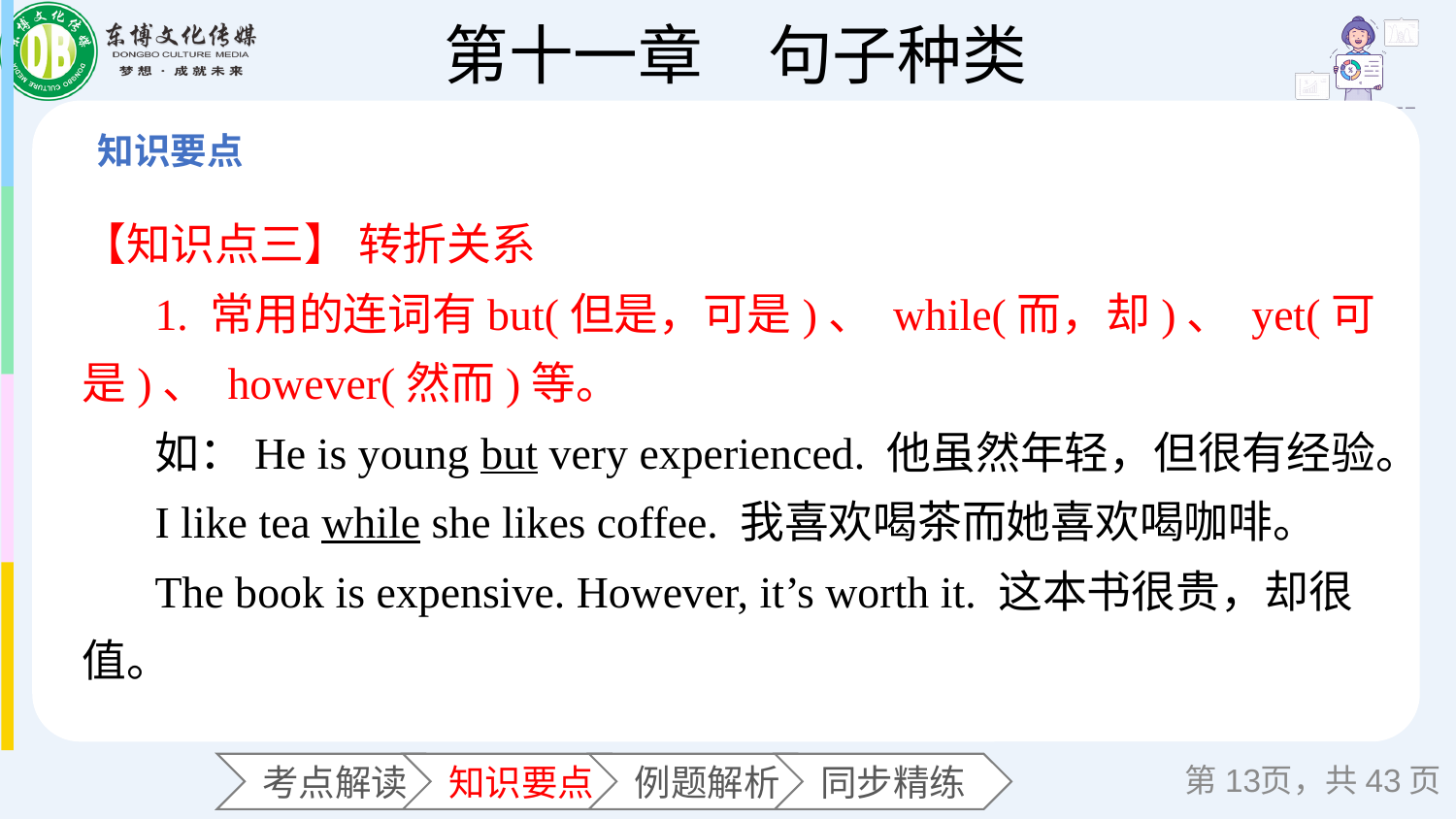

【知识点三】 转折关系
1. 常用的连词有but(但是，可是)、 while(而，却)、 yet(可是)、 however(然而)等。
如：He is young but very experienced. 他虽然年轻，但很有经验。
I like tea while she likes coffee. 我喜欢喝茶而她喜欢喝咖啡。
The book is expensive. However, it’s worth it. 这本书很贵，却很值。
第13页，共43页